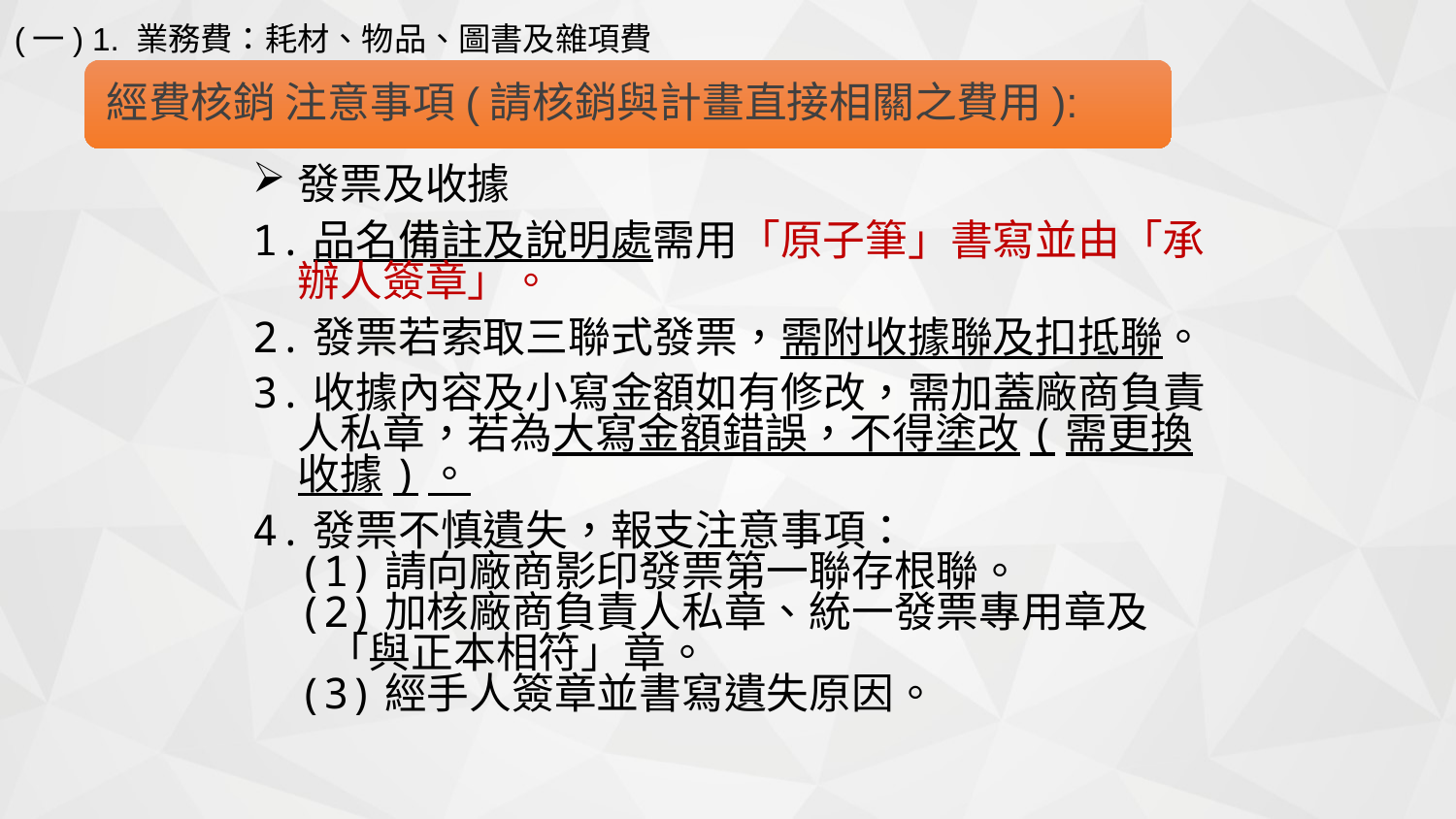

(一) 1. 業務費：耗材、物品、圖書及雜項費

經費核銷 注意事項(請核銷與計畫直接相關之費用):

發票及收據
1.品名備註及說明處需用「原子筆」書寫並由「承辦人簽章」。
2.發票若索取三聯式發票，需附收據聯及扣抵聯。
3.收據內容及小寫金額如有修改，需加蓋廠商負責人私章，若為大寫金額錯誤，不得塗改(需更換收據)。
4.發票不慎遺失，報支注意事項：
(1)請向廠商影印發票第一聯存根聯。
(2)加核廠商負責人私章、統一發票專用章及
   「與正本相符」章。
(3)經手人簽章並書寫遺失原因。